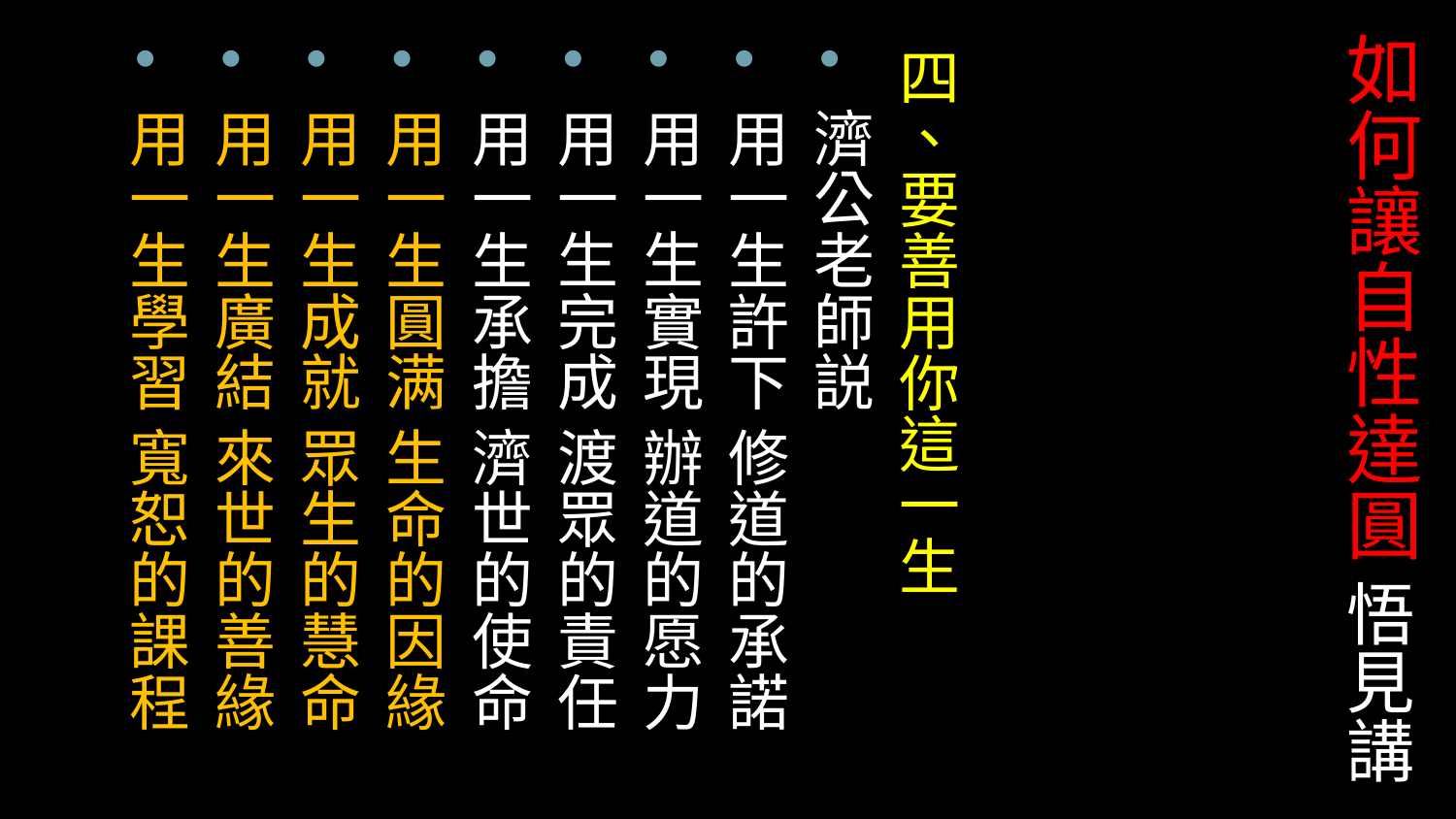

# 如何讓自性達圓 悟見講
四、要善用你這一生
濟公老師説
用一生許下 修道的承諾
用一生實現 辦道的愿力
用一生完成 渡眾的責任
用一生承擔 濟世的使命
用一生圓满 生命的因緣
用一生成就 眾生的慧命
用一生廣結 來世的善緣
用一生學習 寬恕的課程